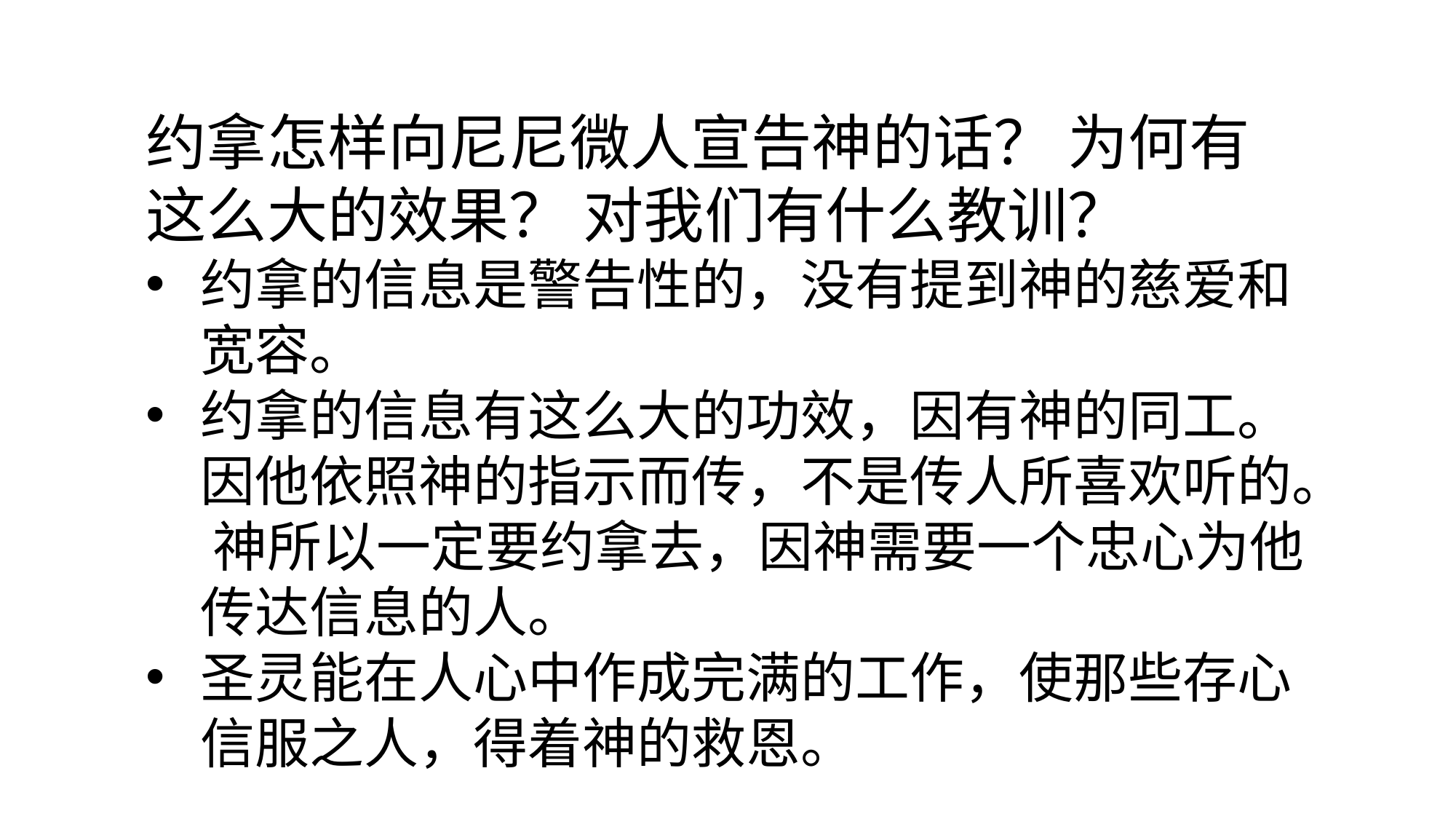

约拿怎样向尼尼微人宣告神的话？ 为何有这么大的效果？ 对我们有什么教训？
约拿的信息是警告性的，没有提到神的慈爱和宽容。
约拿的信息有这么大的功效，因有神的同工。因他依照神的指示而传，不是传人所喜欢听的。 神所以一定要约拿去，因神需要一个忠心为他传达信息的人。
圣灵能在人心中作成完满的工作，使那些存心信服之人，得着神的救恩。